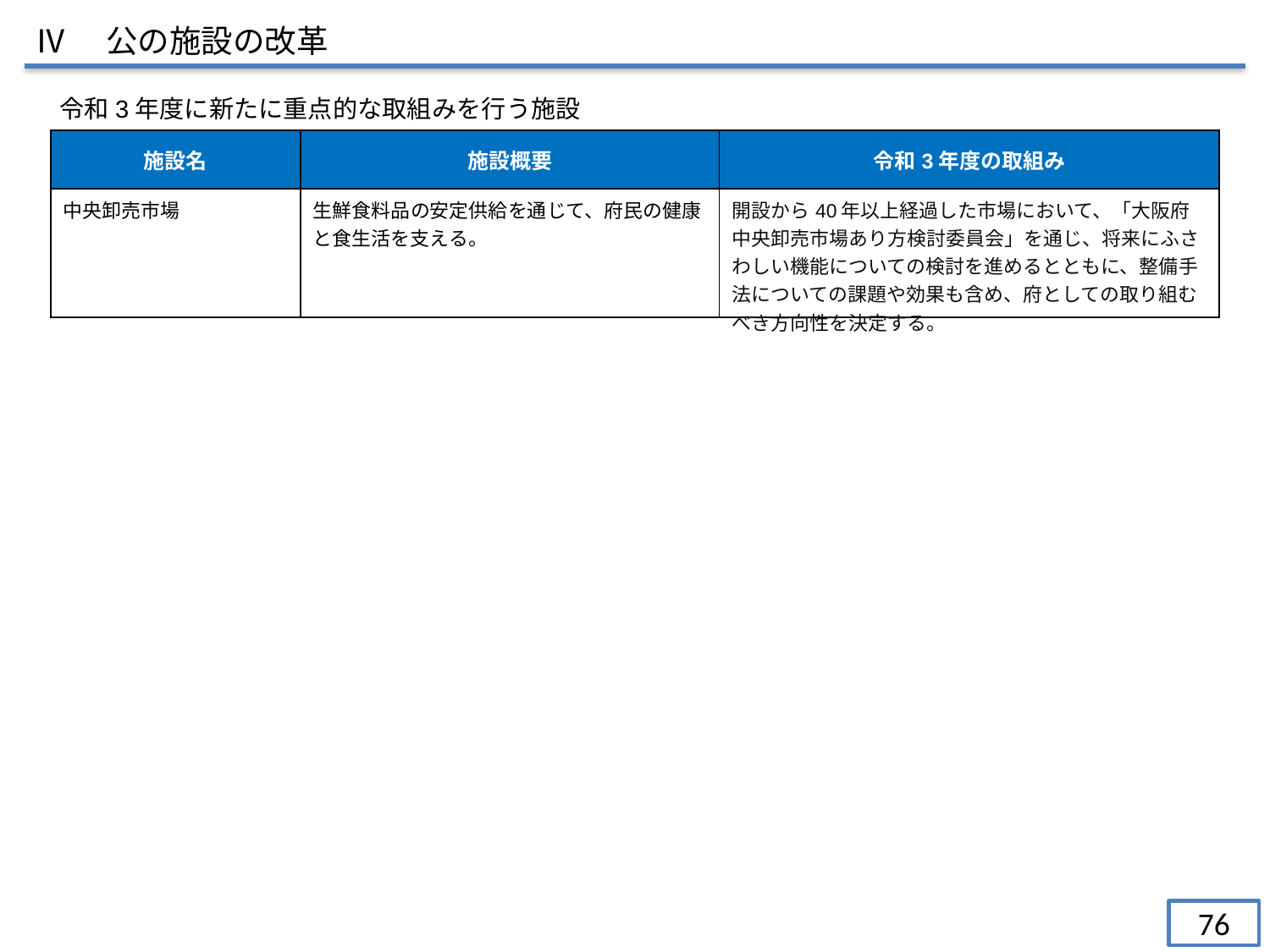

Ⅳ　公の施設の改革
令和3年度に新たに重点的な取組みを行う施設
| 施設名 | 施設概要 | 令和3年度の取組み |
| --- | --- | --- |
| 中央卸売市場 | 生鮮食料品の安定供給を通じて、府民の健康と食生活を支える。 | 開設から40年以上経過した市場において、「大阪府中央卸売市場あり方検討委員会」を通じ、将来にふさわしい機能についての検討を進めるとともに、整備手法についての課題や効果も含め、府としての取り組むべき方向性を決定する。 |
76